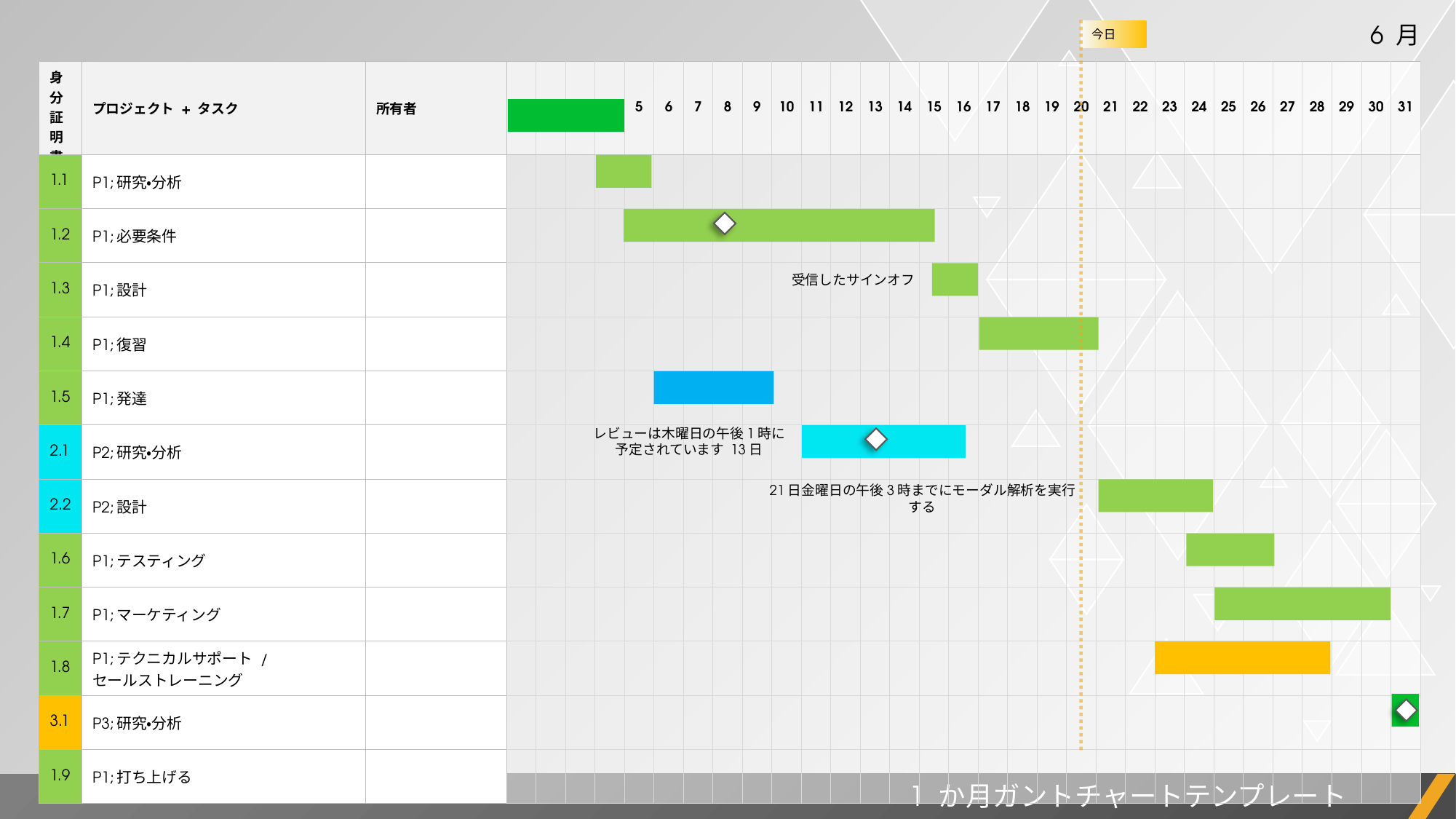

6 月
今日
| 身分証明書 | プロジェクト + タスク | 所有者 | 1 | 2 | 3 | 4 | 5 | 6 | 7 | 8 | 9 | 10 | 11 | 12 | 13 | 14 | 15 | 16 | 17 | 18 | 19 | 20 | 21 | 22 | 23 | 24 | 25 | 26 | 27 | 28 | 29 | 30 | 31 |
| --- | --- | --- | --- | --- | --- | --- | --- | --- | --- | --- | --- | --- | --- | --- | --- | --- | --- | --- | --- | --- | --- | --- | --- | --- | --- | --- | --- | --- | --- | --- | --- | --- | --- |
| 1.1 | P1;研究・分析 |  |  |  |  |  |  |  |  |  |  |  |  |  |  |  |  |  |  |  |  |  |  |  |  |  |  |  |  |  |  |  |  |
| 1.2 | P1;必要条件 |  |  |  |  |  |  |  |  |  |  |  |  |  |  |  |  |  |  |  |  |  |  |  |  |  |  |  |  |  |  |  |  |
| 1.3 | P1;設計 |  |  |  |  |  |  |  |  |  |  |  |  |  |  |  |  |  |  |  |  |  |  |  |  |  |  |  |  |  |  |  |  |
| 1.4 | P1;復習 |  |  |  |  |  |  |  |  |  |  |  |  |  |  |  |  |  |  |  |  |  |  |  |  |  |  |  |  |  |  |  |  |
| 1.5 | P1;発達 |  |  |  |  |  |  |  |  |  |  |  |  |  |  |  |  |  |  |  |  |  |  |  |  |  |  |  |  |  |  |  |  |
| 2.1 | P2;研究・分析 |  |  |  |  |  |  |  |  |  |  |  |  |  |  |  |  |  |  |  |  |  |  |  |  |  |  |  |  |  |  |  |  |
| 2.2 | P2;設計 |  |  |  |  |  |  |  |  |  |  |  |  |  |  |  |  |  |  |  |  |  |  |  |  |  |  |  |  |  |  |  |  |
| 1.6 | P1;テスティング |  |  |  |  |  |  |  |  |  |  |  |  |  |  |  |  |  |  |  |  |  |  |  |  |  |  |  |  |  |  |  |  |
| 1.7 | P1;マーケティング |  |  |  |  |  |  |  |  |  |  |  |  |  |  |  |  |  |  |  |  |  |  |  |  |  |  |  |  |  |  |  |  |
| 1.8 | P1;テクニカルサポート / セールストレーニング |  |  |  |  |  |  |  |  |  |  |  |  |  |  |  |  |  |  |  |  |  |  |  |  |  |  |  |  |  |  |  |  |
| 3.1 | P3;研究・分析 |  |  |  |  |  |  |  |  |  |  |  |  |  |  |  |  |  |  |  |  |  |  |  |  |  |  |  |  |  |  |  |  |
| 1.9 | P1;打ち上げる |  |  |  |  |  |  |  |  |  |  |  |  |  |  |  |  |  |  |  |  |  |  |  |  |  |  |  |  |  |  |  |  |

受信したサインオフ

レビューは木曜日の午後1時に予定されています 13日

21日金曜日の午後3時までにモーダル解析を実行する

1 か月ガントチャートテンプレート